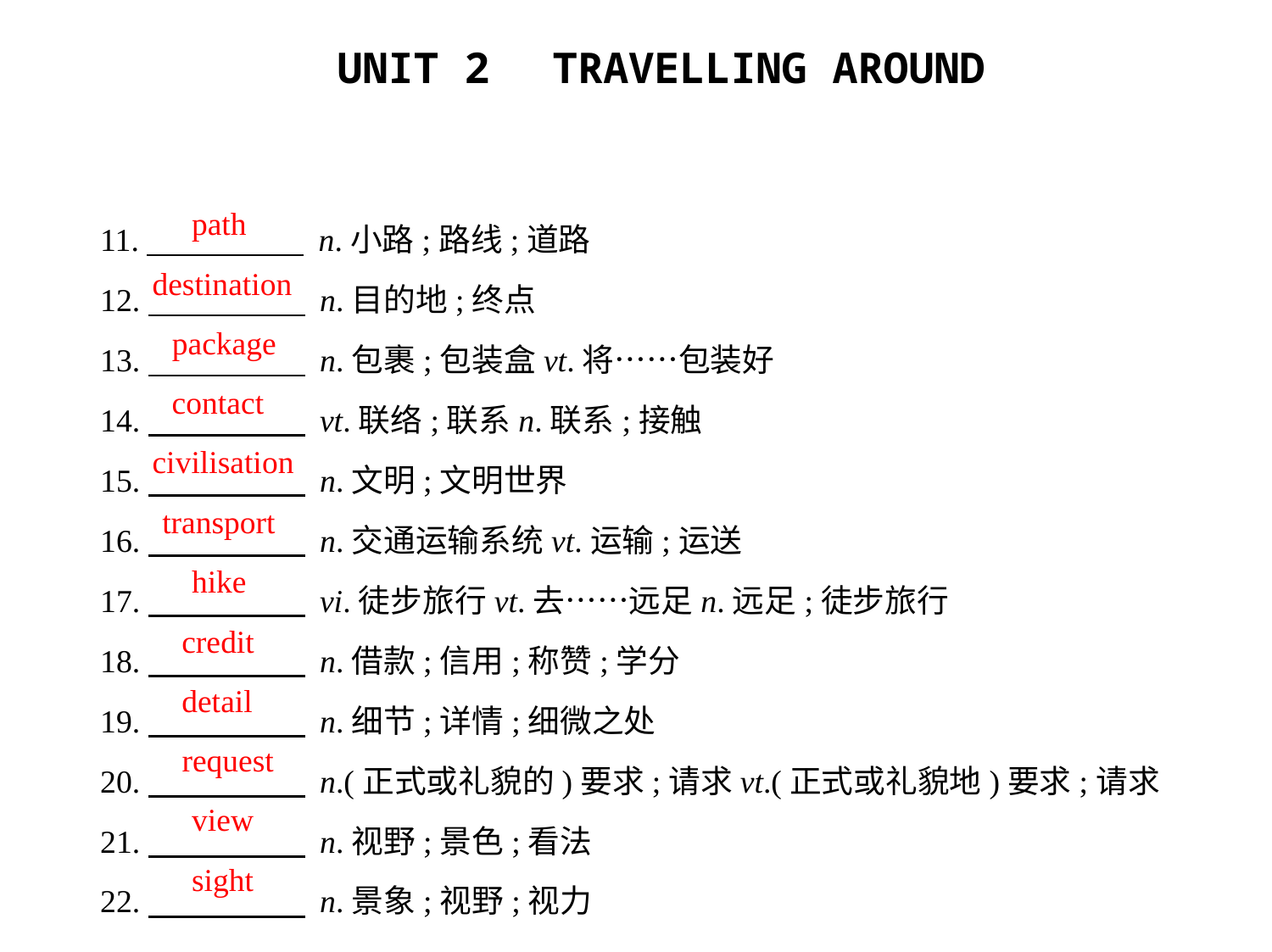

path
11.　　　　     n.小路;路线;道路
12.　　　　     n.目的地;终点
13.　　　　     n.包裹;包装盒vt.将……包装好
14.　　　　     vt.联络;联系n.联系;接触
15.　　　　     n.文明;文明世界
16.　　　　     n.交通运输系统vt.运输;运送
17.　　　　     vi.徒步旅行vt.去……远足n.远足;徒步旅行
18.　　　　     n.借款;信用;称赞;学分
19.　　　　     n.细节;详情;细微之处
20.　　　　     n.(正式或礼貌的)要求;请求vt.(正式或礼貌地)要求;请求
21.　　　　     n.视野;景色;看法
22.　　　　     n.景象;视野;视力
destination
package
contact
civilisation
transport
hike
credit
detail
request
view
sight